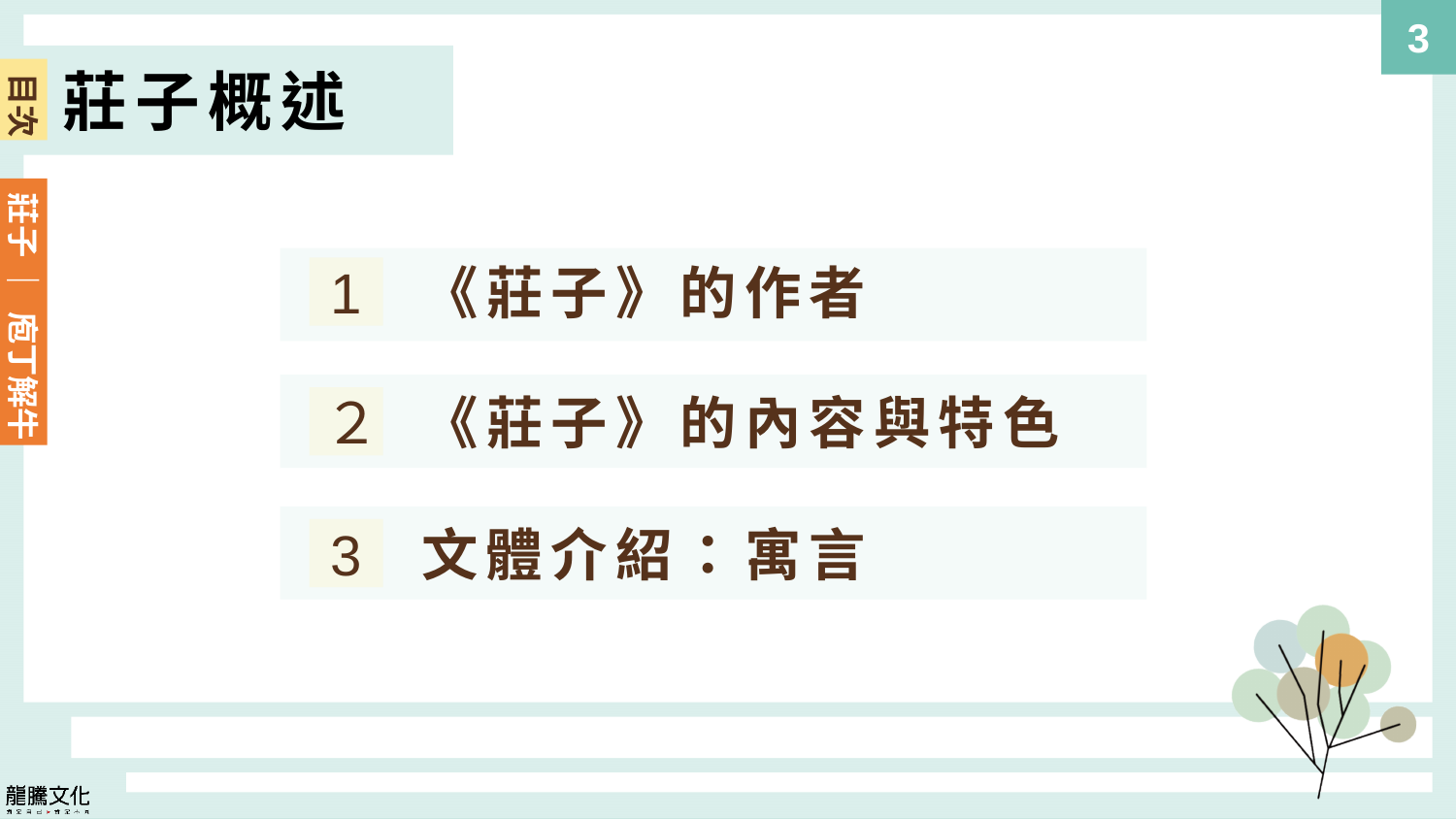

3

莊子概述
目次
莊子 ｜  庖丁解牛

《莊子》的作者

1

《莊子》的內容與特色

２

文體介紹：寓言

3